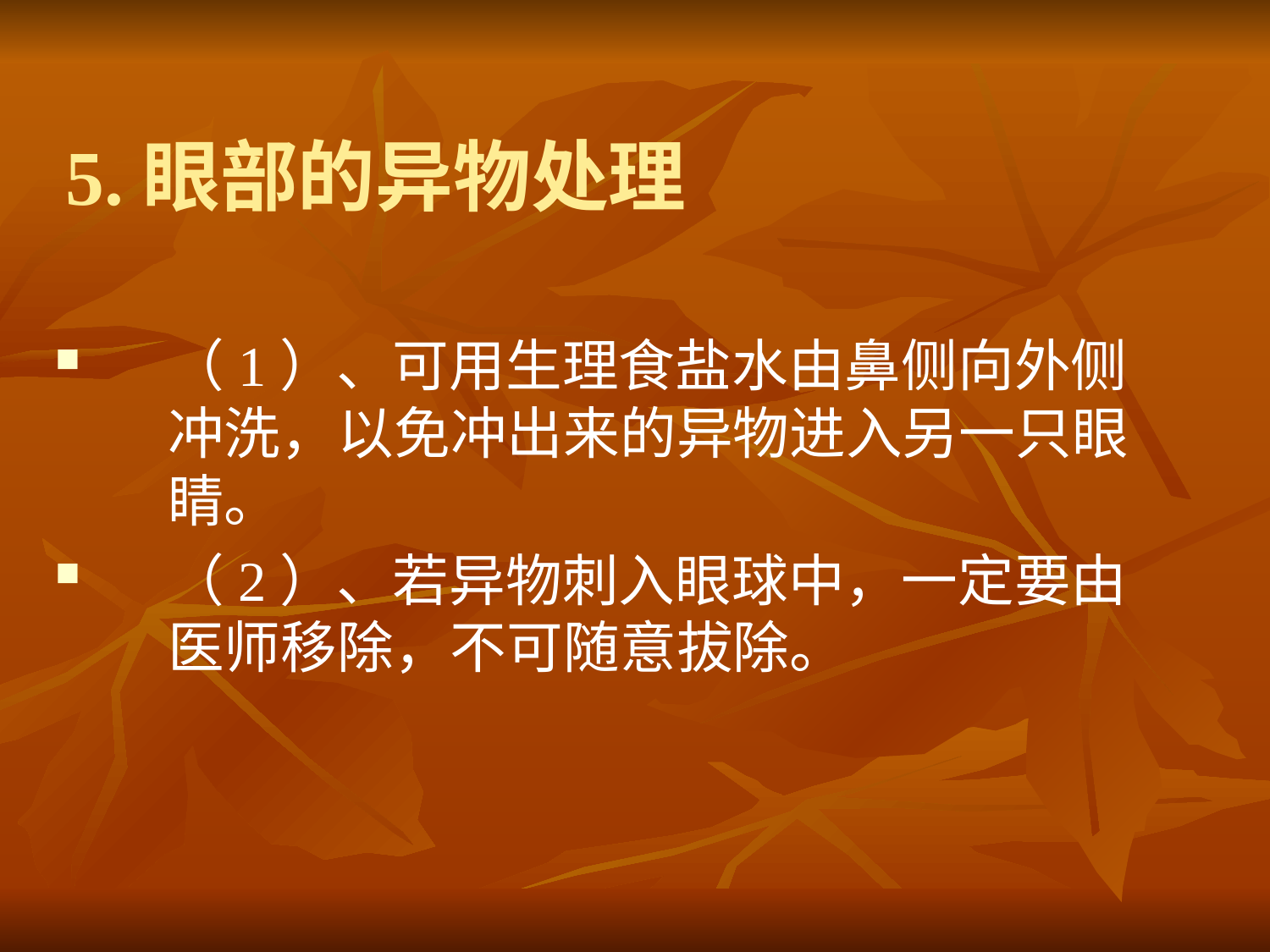

# 5.眼部的异物处理
（1）、可用生理食盐水由鼻侧向外侧冲洗，以免冲出来的异物进入另一只眼睛。
（2）、若异物刺入眼球中，一定要由医师移除，不可随意拔除。